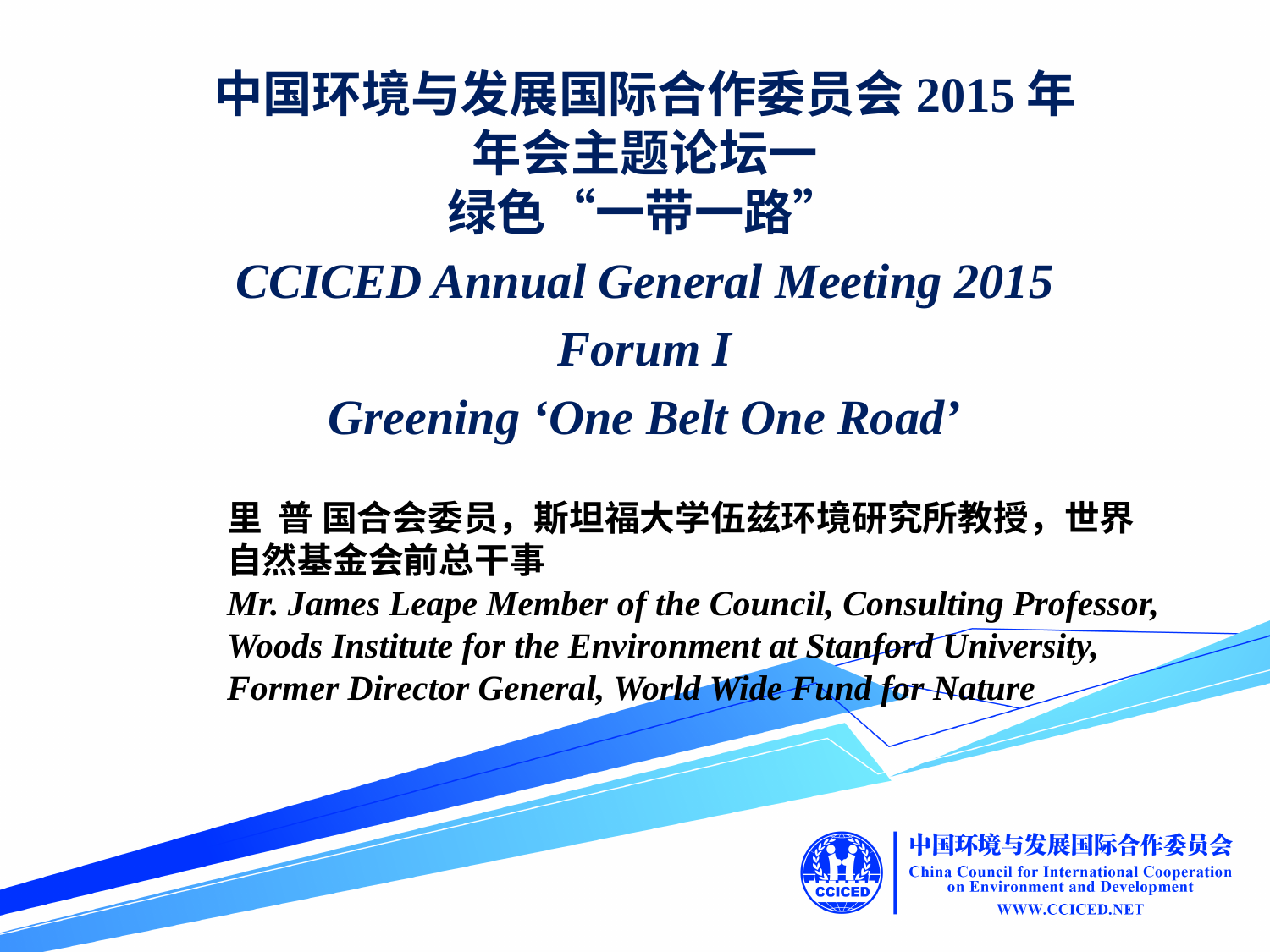

中国环境与发展国际合作委员会2015年
年会主题论坛一
绿色“一带一路”
CCICED Annual General Meeting 2015
Forum I
Greening ‘One Belt One Road’
里  普 国合会委员，斯坦福大学伍兹环境研究所教授，世界自然基金会前总干事
Mr. James Leape Member of the Council, Consulting Professor, Woods Institute for the Environment at Stanford University, Former Director General, World Wide Fund for Nature